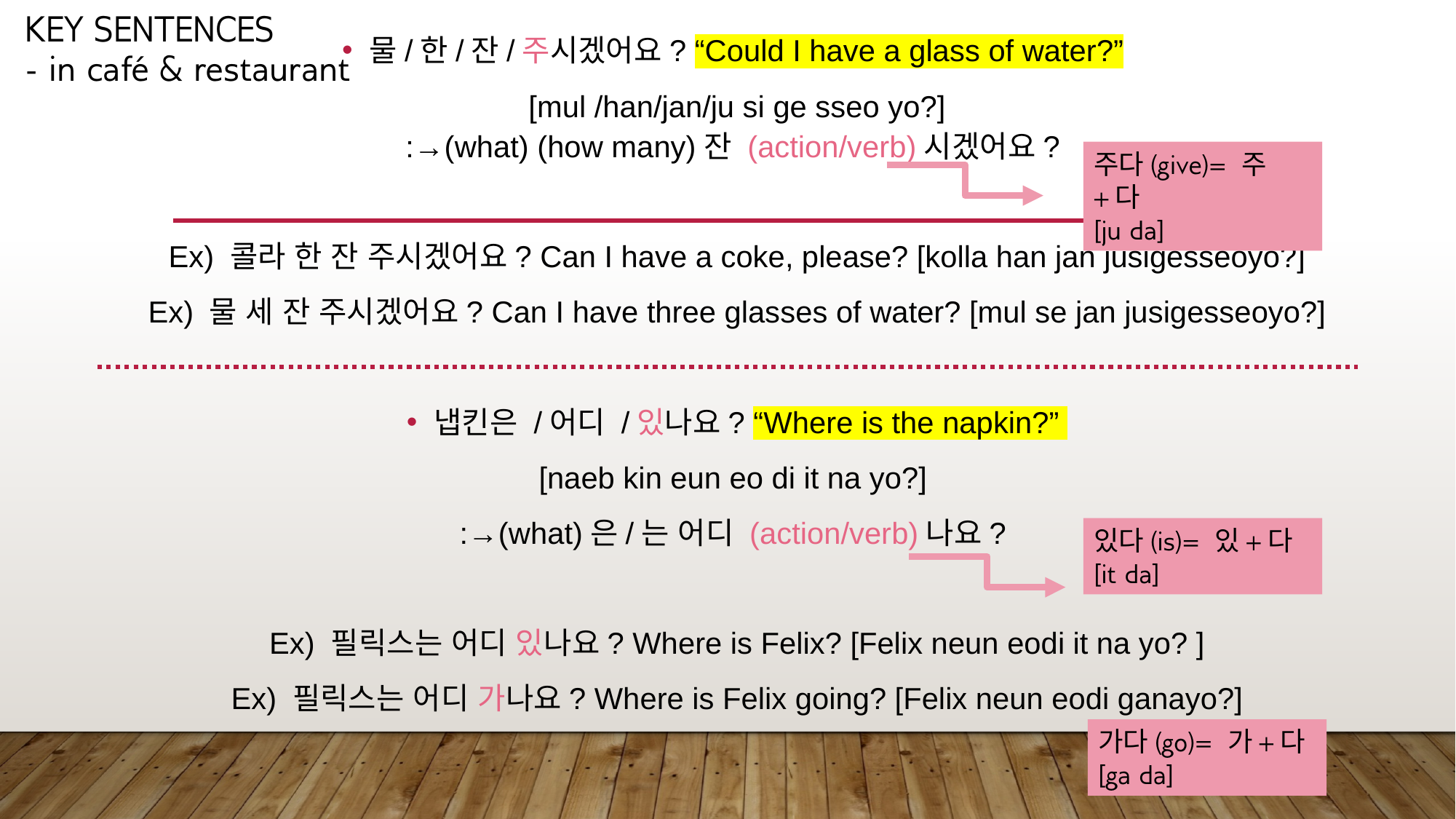

Key sentences
- in café & restaurant
물/한/잔/주시겠어요? “Could I have a glass of water?”
[mul /han/jan/ju si ge sseo yo?]
:→(what) (how many)잔 (action/verb)시겠어요?

Ex) 콜라 한 잔 주시겠어요? Can I have a coke, please? [kolla han jan jusigesseoyo?]
Ex) 물 세 잔 주시겠어요? Can I have three glasses of water? [mul se jan jusigesseoyo?]

냅킨은 /어디 /있나요? “Where is the napkin?”
[naeb kin eun eo di it na yo?]
:→(what)은/는 어디 (action/verb)나요?

Ex) 필릭스는 어디 있나요? Where is Felix? [Felix neun eodi it na yo? ]
Ex) 필릭스는 어디 가나요? Where is Felix going? [Felix neun eodi ganayo?]

주다(give)= 주+다
[ju da]
있다(is)= 있+다
[it da]
가다(go)= 가+다
[ga da]